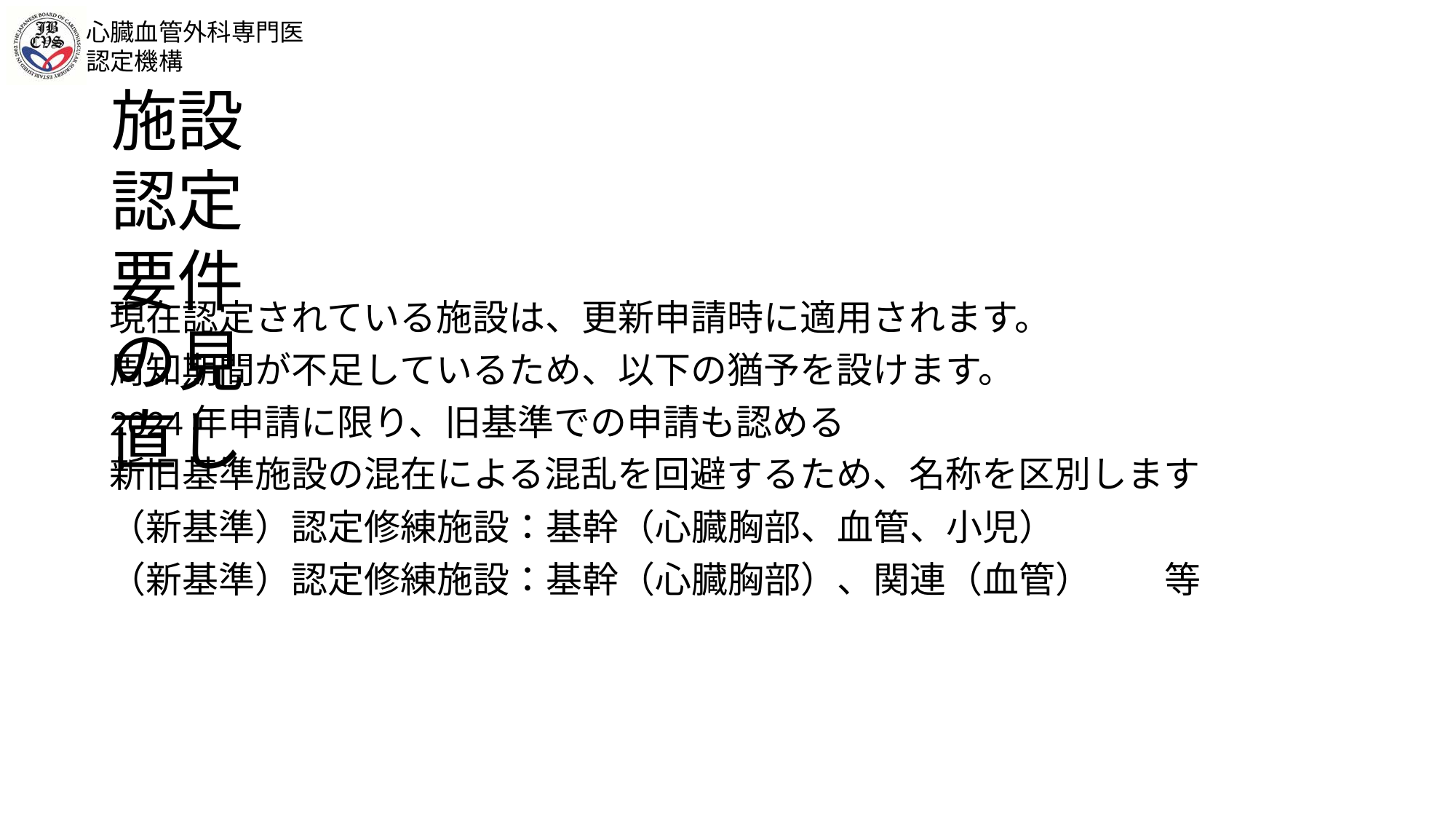

心臓血管外科専門医 認定機構
施設認定要件の見直し
現在認定されている施設は、更新申請時に適用されます。
周知期間が不足しているため、以下の猶予を設けます。
2024年申請に限り、旧基準での申請も認める
新旧基準施設の混在による混乱を回避するため、名称を区別します
（新基準）認定修練施設：基幹（心臓胸部、血管、小児）
（新基準）認定修練施設：基幹（心臓胸部）、関連（血管）　　等